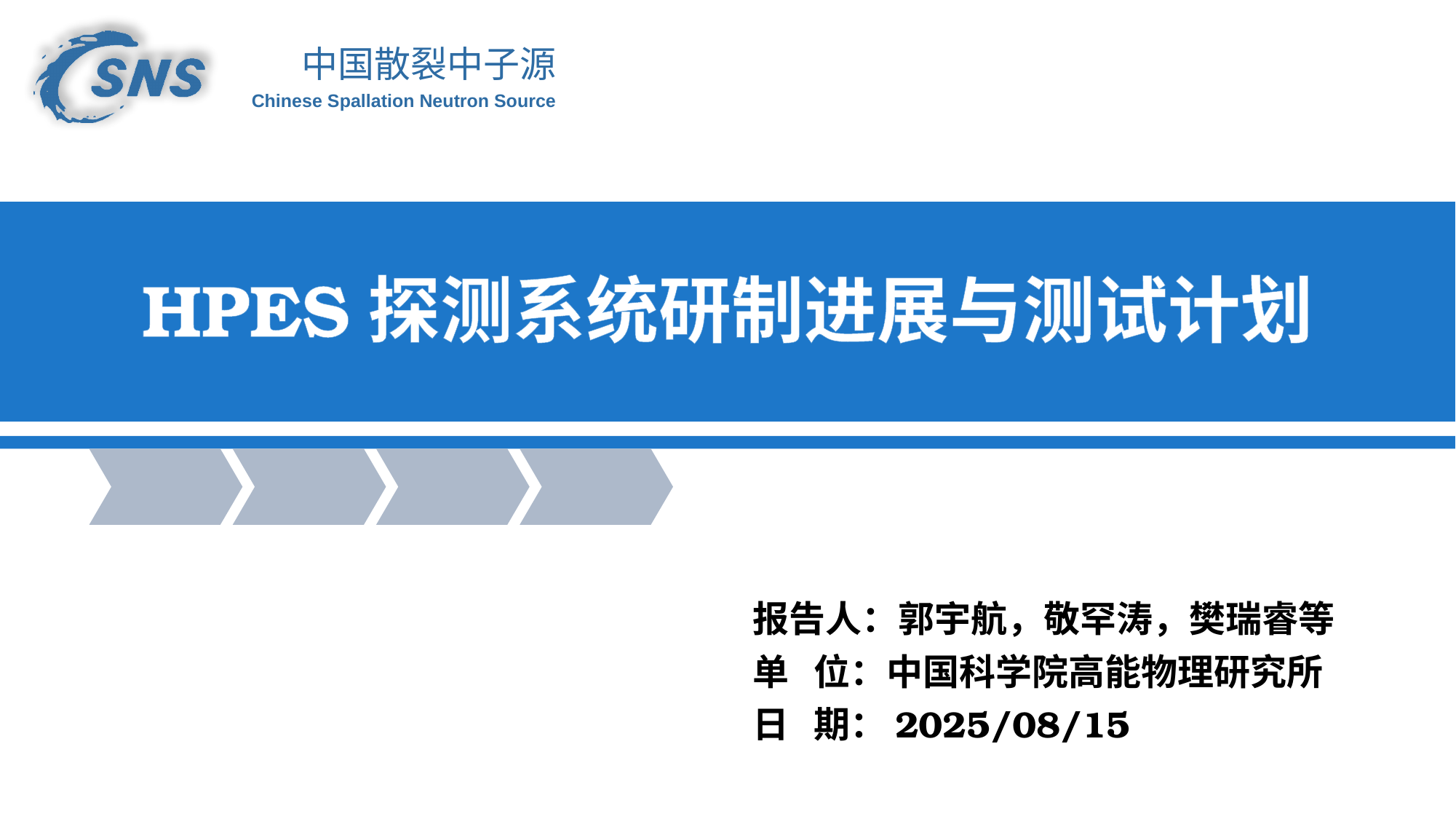

# HPES探测系统研制进展与测试计划
报告人：郭宇航，敬罕涛，樊瑞睿等
单   位：中国科学院高能物理研究所
日   期：2025/08/15